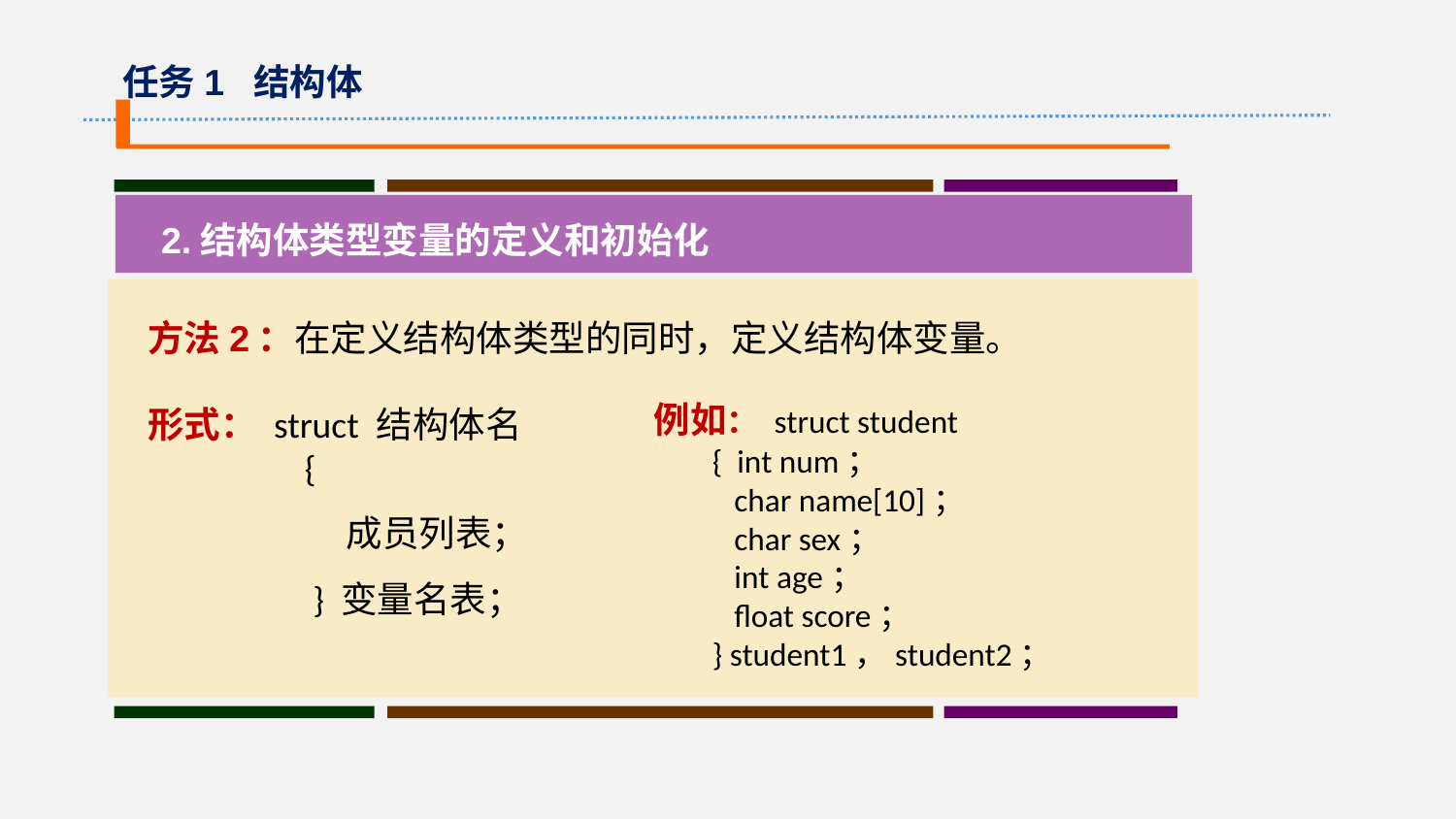

任务1  结构体

2.结构体类型变量的定义和初始化

方法2：在定义结构体类型的同时，定义结构体变量。
例如： struct student
        {  int num；
           char name[10]；
           char sex；
           int age；
           float score；
        } student1，student2；
形式： struct 结构体名
                   {
                       成员列表；
                    } 变量名表；